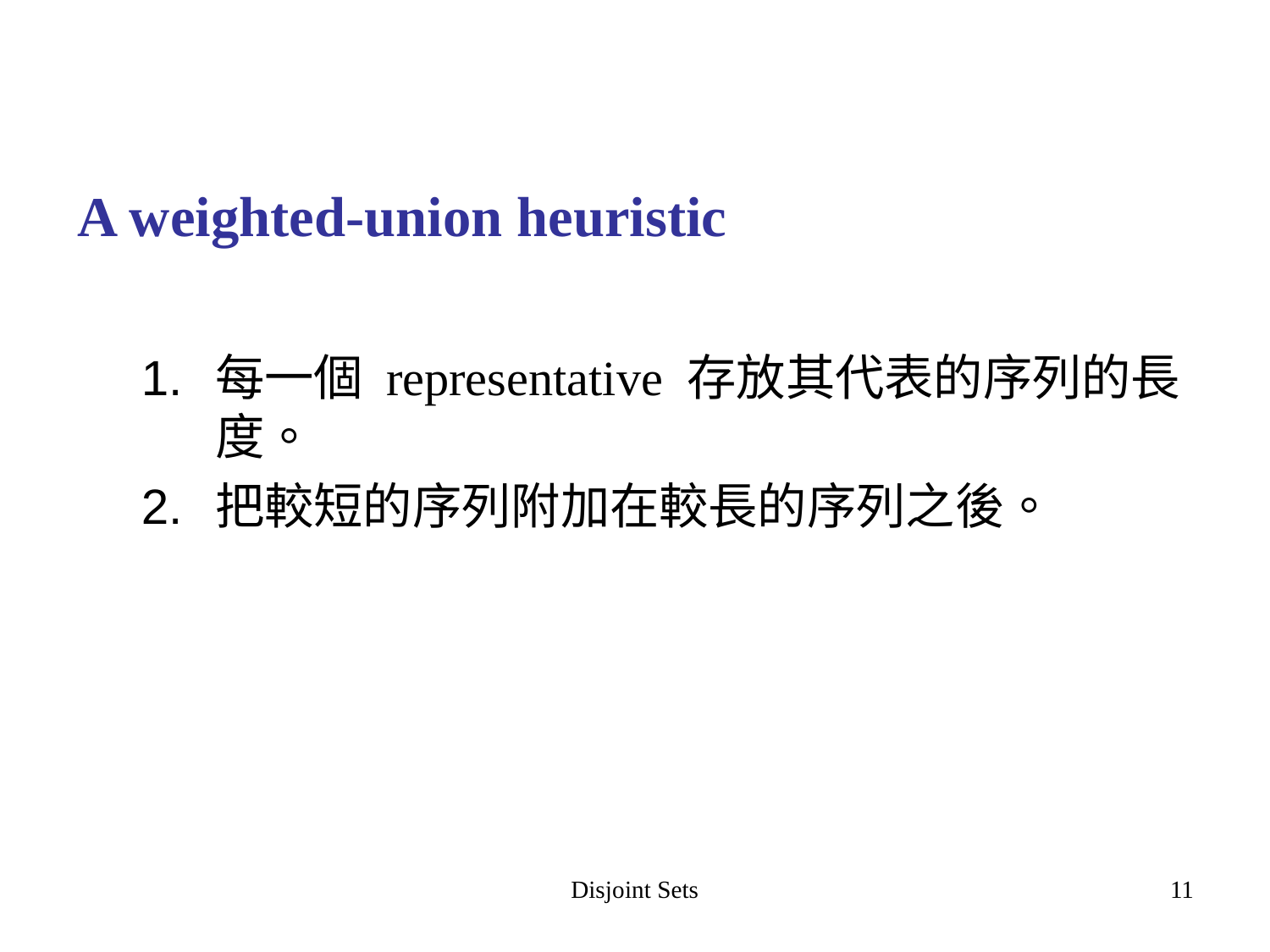

A weighted-union heuristic

每一個 representative 存放其代表的序列的長度。
把較短的序列附加在較長的序列之後。

Disjoint Sets
11